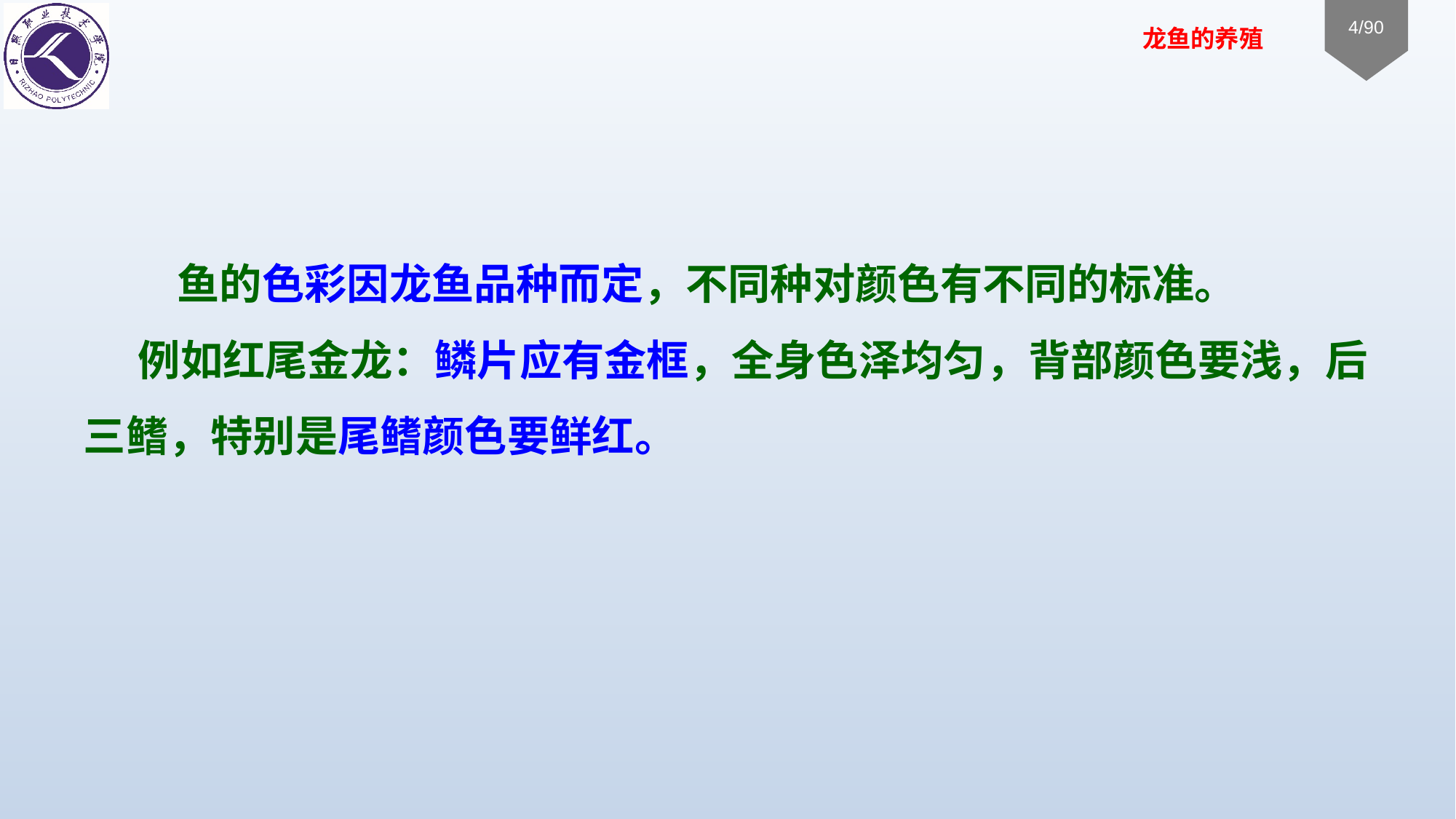

#
   鱼的色彩因龙鱼品种而定，不同种对颜色有不同的标准。
例如红尾金龙：鳞片应有金框，全身色泽均匀，背部颜色要浅，后三鳍，特别是尾鳍颜色要鲜红。